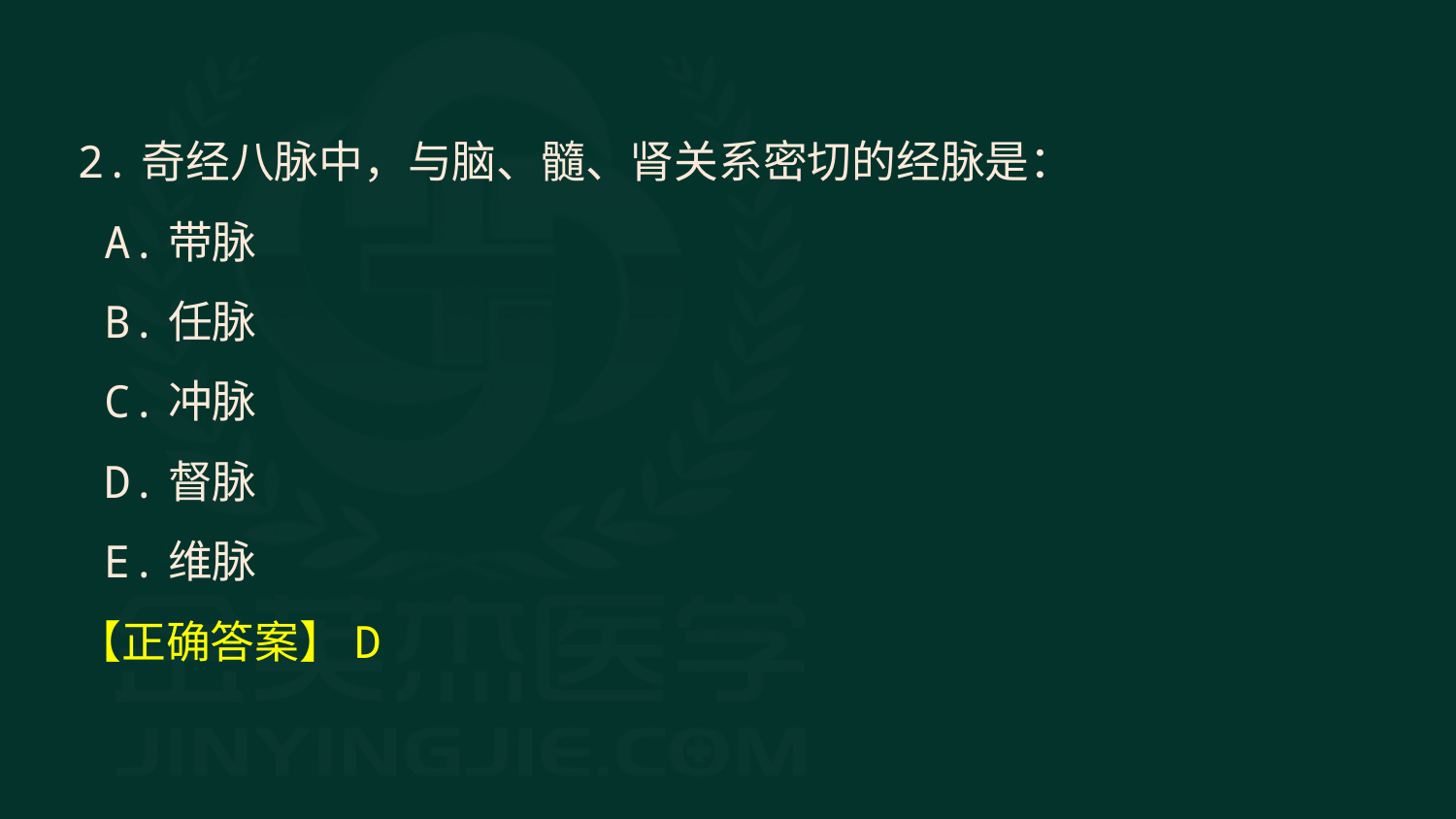

2.奇经八脉中，与脑、髓、肾关系密切的经脉是：
 A.带脉
 B.任脉
 C.冲脉
 D.督脉
 E.维脉
【正确答案】D